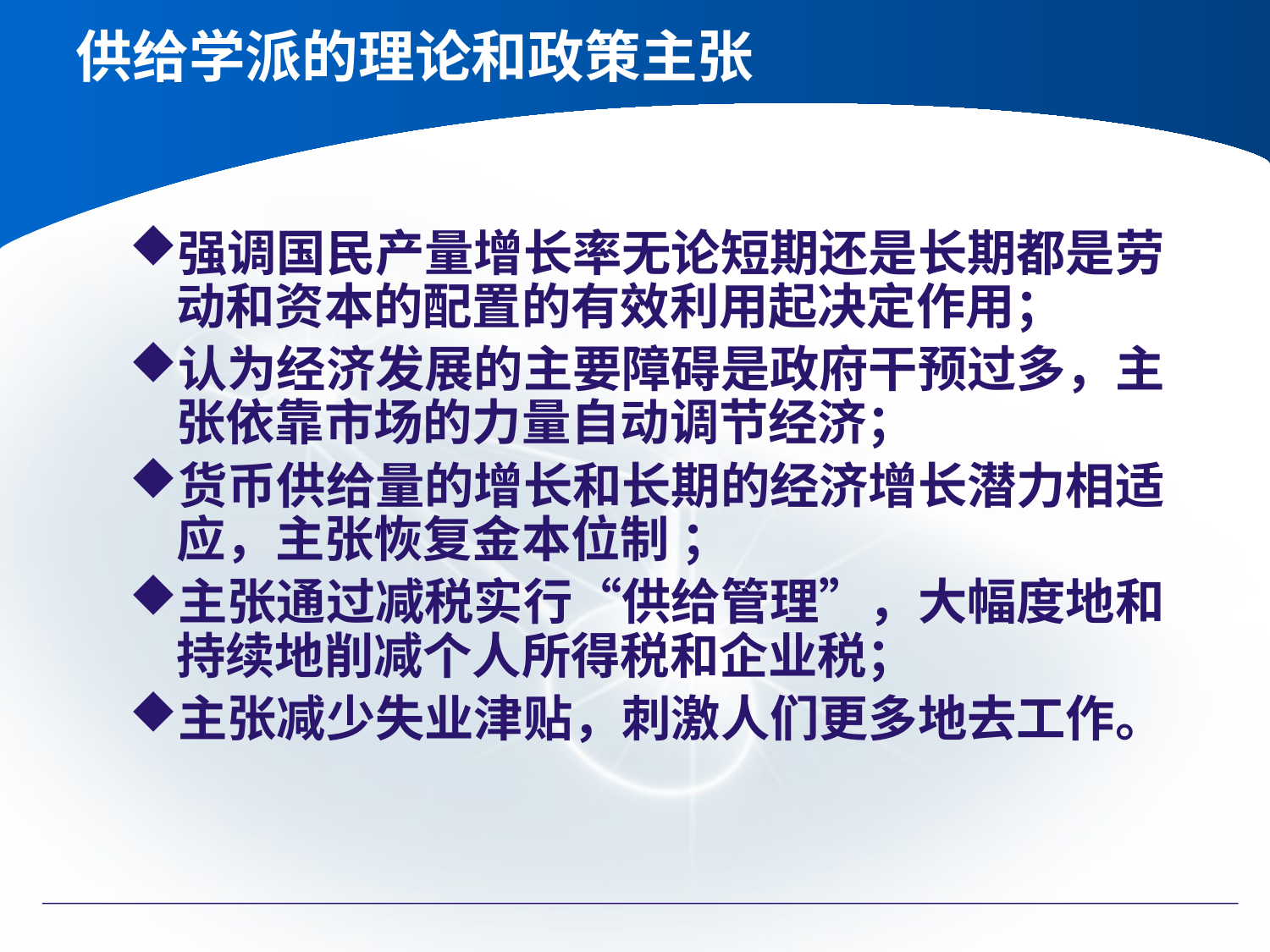

# 供给学派的理论和政策主张
强调国民产量增长率无论短期还是长期都是劳动和资本的配置的有效利用起决定作用；
认为经济发展的主要障碍是政府干预过多，主张依靠市场的力量自动调节经济；
货币供给量的增长和长期的经济增长潜力相适应，主张恢复金本位制 ；
主张通过减税实行“供给管理”，大幅度地和持续地削减个人所得税和企业税；
主张减少失业津贴，刺激人们更多地去工作。